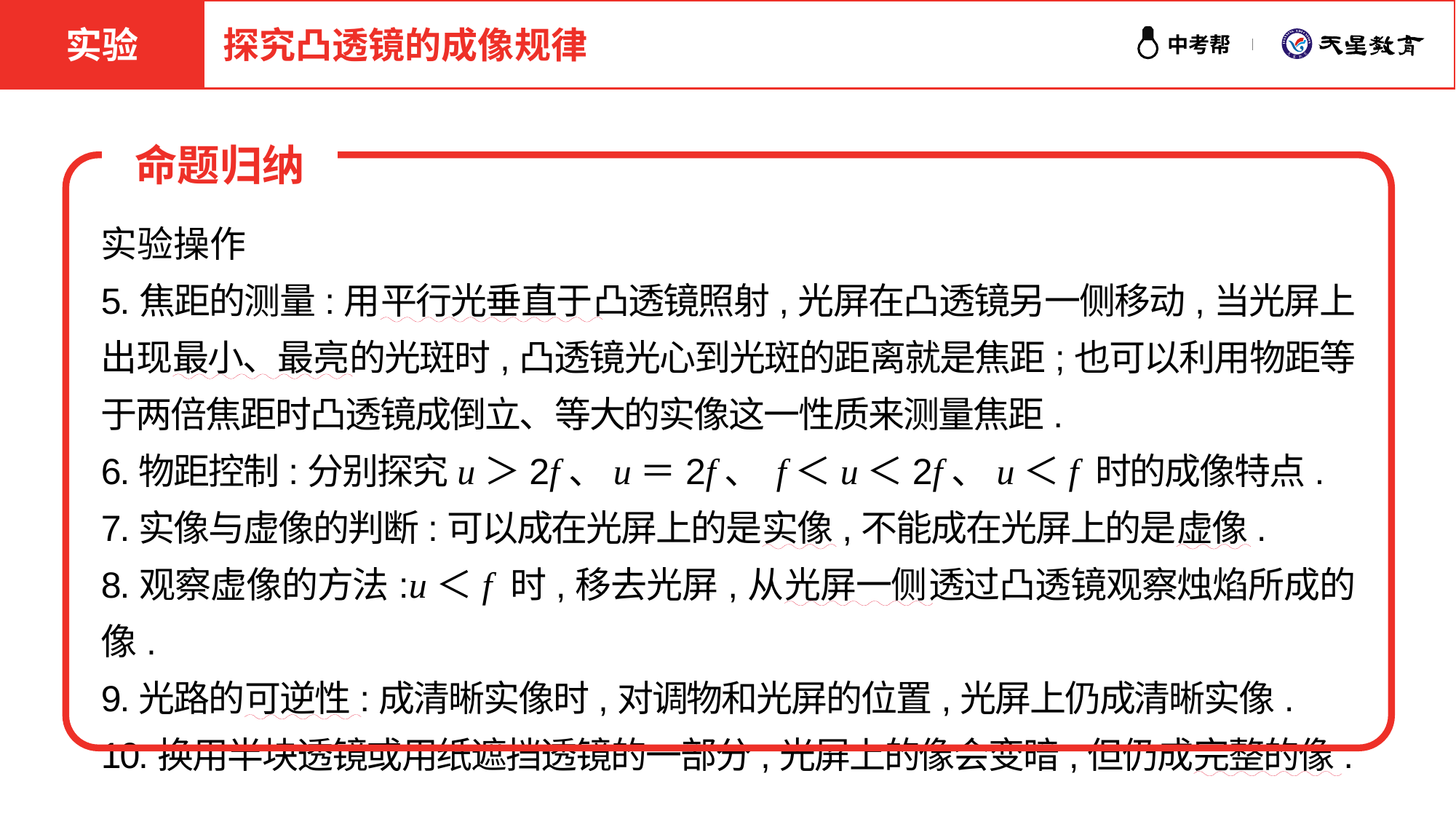

实验
探究凸透镜的成像规律
命题归纳

实验操作
5.焦距的测量:用平行光垂直于凸透镜照射,光屏在凸透镜另一侧移动,当光屏上出现最小、最亮的光斑时,凸透镜光心到光斑的距离就是焦距;也可以利用物距等于两倍焦距时凸透镜成倒立、等大的实像这一性质来测量焦距.
6.物距控制:分别探究u＞2f、u＝2f、 f＜u＜2f、u＜f 时的成像特点.
7.实像与虚像的判断:可以成在光屏上的是实像,不能成在光屏上的是虚像.
8.观察虚像的方法:u＜f 时,移去光屏,从光屏一侧透过凸透镜观察烛焰所成的像.
9.光路的可逆性:成清晰实像时,对调物和光屏的位置,光屏上仍成清晰实像.
10.换用半块透镜或用纸遮挡透镜的一部分,光屏上的像会变暗,但仍成完整的像.